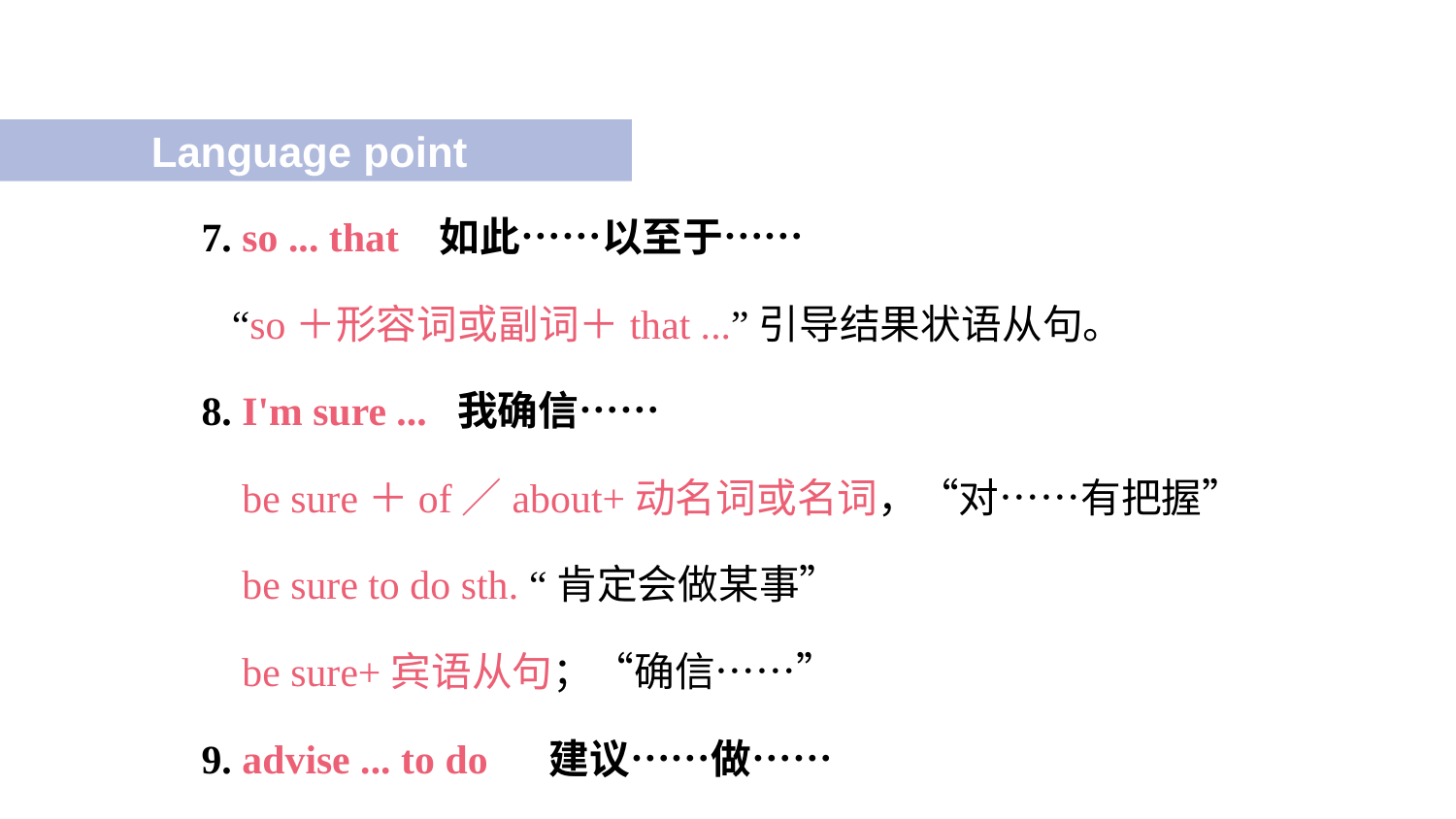

Language point
7. so ... that   如此……以至于……
   “so＋形容词或副词＋that ...”引导结果状语从句。
8. I'm sure ...  我确信……
    be sure＋of／about+动名词或名词，“对……有把握”
    be sure to do sth. “肯定会做某事”
    be sure+宾语从句；“确信……”
9. advise ... to do     建议……做……